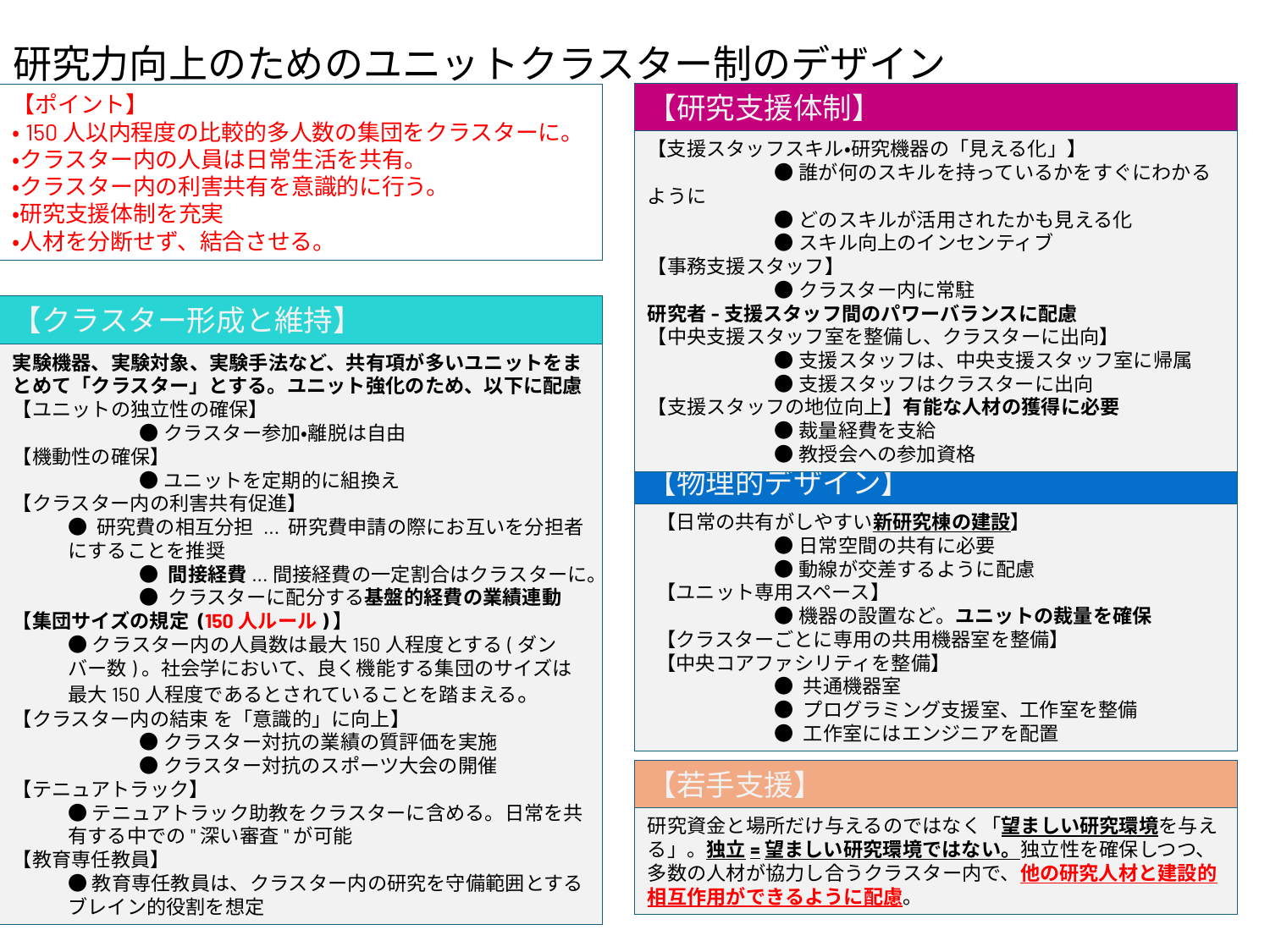

# 研究力向上のためのユニットクラスター制のデザイン
【研究支援体制】
【ポイント】
・150人以内程度の比較的多人数の集団をクラスターに。
・クラスター内の人員は日常生活を共有。
・クラスター内の利害共有を意識的に行う。
・研究支援体制を充実
・人材を分断せず、結合させる。
【支援スタッフスキル・研究機器の「見える化」】
	●誰が何のスキルを持っているかをすぐにわかるように
	●どのスキルが活用されたかも見える化
	●スキル向上のインセンティブ
【事務支援スタッフ】
	●クラスター内に常駐
研究者-支援スタッフ間のパワーバランスに配慮
【中央支援スタッフ室を整備し、クラスターに出向】
	●支援スタッフは、中央支援スタッフ室に帰属
	●支援スタッフはクラスターに出向
【支援スタッフの地位向上】有能な人材の獲得に必要
	●裁量経費を支給
	●教授会への参加資格
【クラスター形成と維持】
実験機器、実験対象、実験手法など、共有項が多いユニットをまとめて「クラスター」とする。ユニット強化のため、以下に配慮
【ユニットの独立性の確保】
	●クラスター参加・離脱は自由
【機動性の確保】
	●ユニットを定期的に組換え
【クラスター内の利害共有促進】
	● 研究費の相互分担 ... 研究費申請の際にお互いを分担者にすることを推奨
	● 間接経費...間接経費の一定割合はクラスターに。
	● クラスターに配分する基盤的経費の業績連動
【集団サイズの規定 (150人ルール)】
	●クラスター内の人員数は最大150人程度とする(ダンバー数)。社会学において、良く機能する集団のサイズは最大150人程度であるとされていることを踏まえる。
【クラスター内の結束 を「意識的」に向上】
	●クラスター対抗の業績の質評価を実施
	●クラスター対抗のスポーツ大会の開催
【テニュアトラック】
	●テニュアトラック助教をクラスターに含める。日常を共有する中での"深い審査"が可能
【教育専任教員】
	●教育専任教員は、クラスター内の研究を守備範囲とするブレイン的役割を想定
【物理的デザイン】
 【日常の共有がしやすい新研究棟の建設】
	●日常空間の共有に必要
	●動線が交差するように配慮
 【ユニット専用スペース】
	●機器の設置など。ユニットの裁量を確保
 【クラスターごとに専用の共用機器室を整備】
 【中央コアファシリティを整備】
	● 共通機器室
	● プログラミング支援室、工作室を整備
	● 工作室にはエンジニアを配置
【若手支援】
研究資金と場所だけ与えるのではなく「望ましい研究環境を与える」。独立=望ましい研究環境ではない。独立性を確保しつつ、多数の人材が協力し合うクラスター内で、他の研究人材と建設的相互作用ができるように配慮。